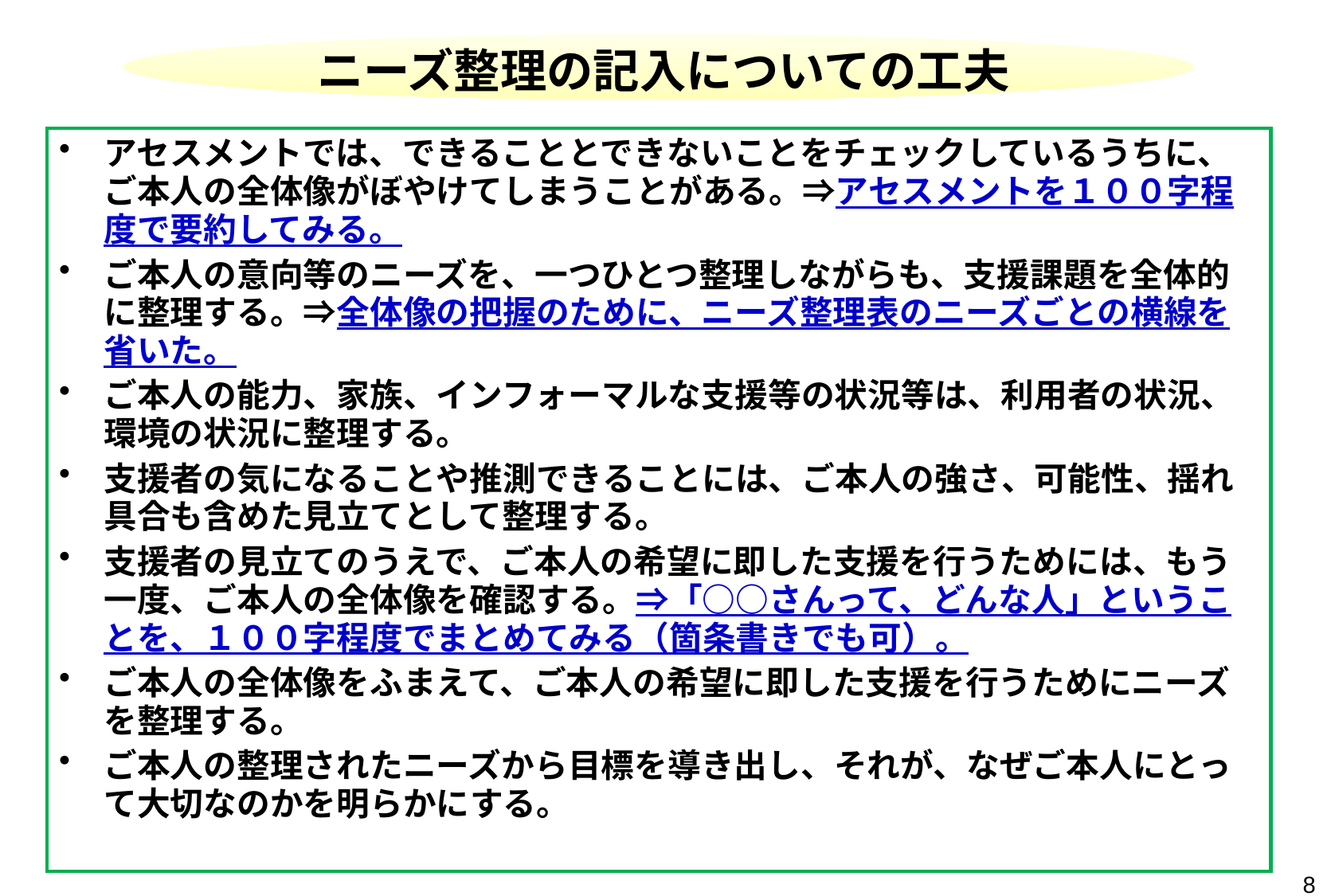

# ニーズ整理の記入についての工夫
アセスメントでは、できることとできないことをチェックしているうちに、ご本人の全体像がぼやけてしまうことがある。⇒アセスメントを１００字程度で要約してみる。
ご本人の意向等のニーズを、一つひとつ整理しながらも、支援課題を全体的に整理する。⇒全体像の把握のために、ニーズ整理表のニーズごとの横線を省いた。
ご本人の能力、家族、インフォーマルな支援等の状況等は、利用者の状況、環境の状況に整理する。
支援者の気になることや推測できることには、ご本人の強さ、可能性、揺れ具合も含めた見立てとして整理する。
支援者の見立てのうえで、ご本人の希望に即した支援を行うためには、もう一度、ご本人の全体像を確認する。⇒「○○さんって、どんな人」ということを、１００字程度でまとめてみる（箇条書きでも可）。
ご本人の全体像をふまえて、ご本人の希望に即した支援を行うためにニーズを整理する。
ご本人の整理されたニーズから目標を導き出し、それが、なぜご本人にとって大切なのかを明らかにする。

8